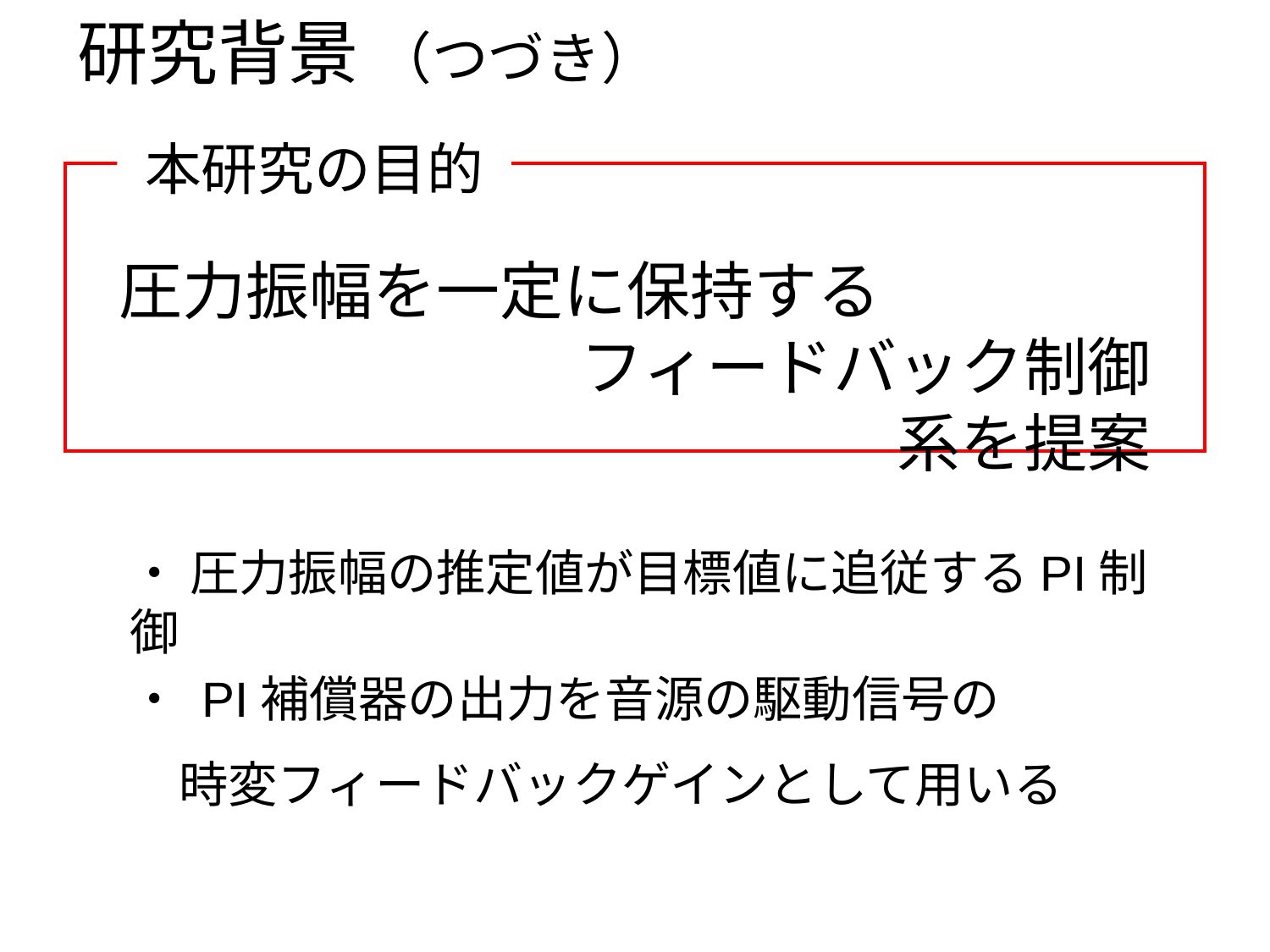

研究背景 （つづき）
本研究の目的

圧力振幅を一定に保持する
　　　　　　　フィードバック制御系を提案
・ 圧力振幅の推定値が目標値に追従するPI制御
・ PI補償器の出力を音源の駆動信号の
　時変フィードバックゲインとして用いる